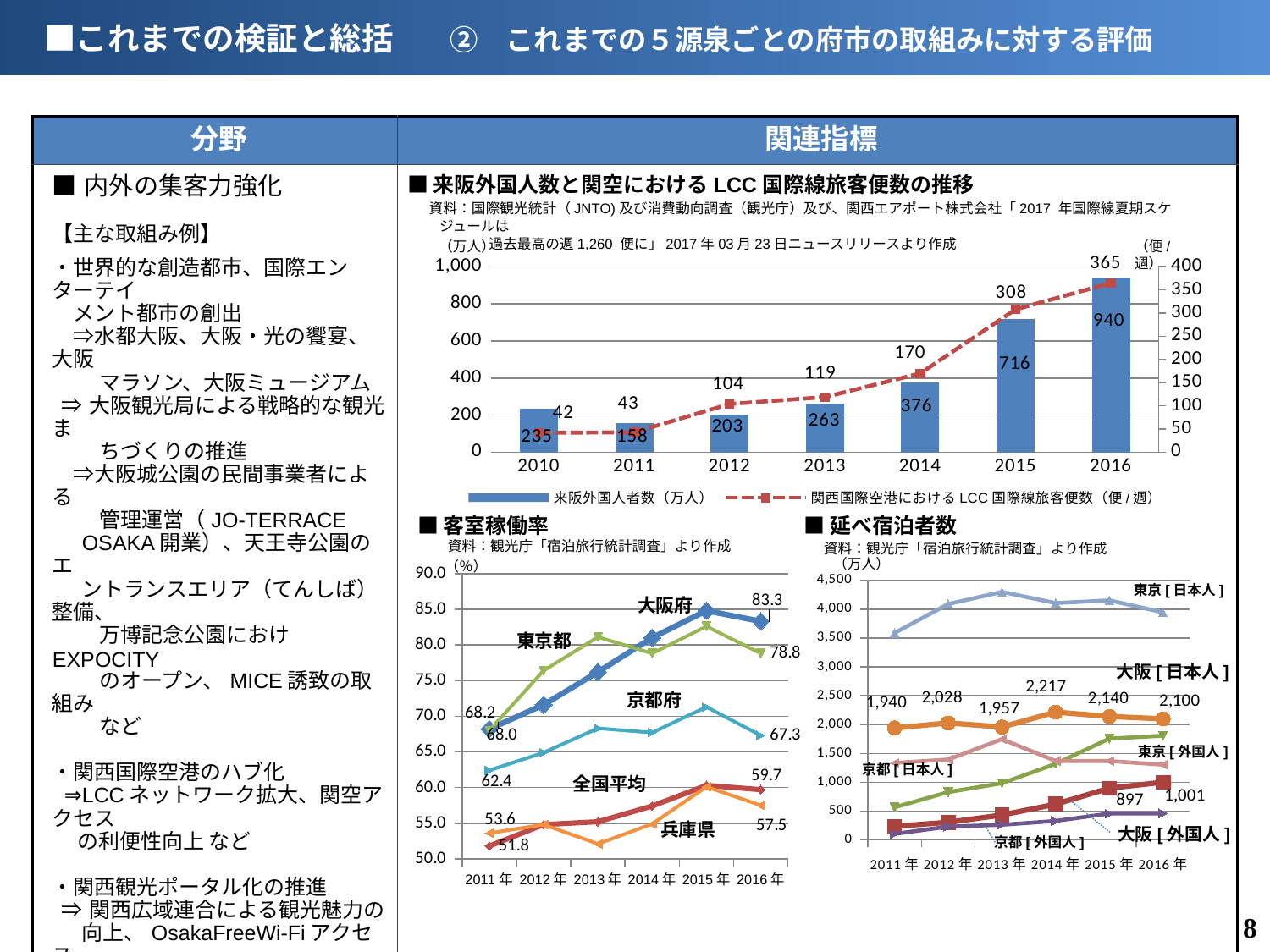

■これまでの検証と総括　　②　これまでの５源泉ごとの府市の取組みに対する評価
| 分野 | 関連指標 |
| --- | --- |
| ■内外の集客力強化 【主な取組み例】 ・世界的な創造都市、国際エンターテイ 　メント都市の創出 　⇒水都大阪、大阪・光の饗宴、大阪 　　 マラソン、大阪ミュージアム ⇒大阪観光局による戦略的な観光ま 　　 ちづくりの推進 　⇒大阪城公園の民間事業者による 　　 管理運営（JO-TERRACE OSAKA開業）、天王寺公園のエ ントランスエリア（てんしば）整備、 　　 万博記念公園におけEXPOCITY 　　 のオープン、MICE誘致の取組み　 　　 など ・関西国際空港のハブ化 ⇒LCCネットワーク拡大、関空アクセス の利便性向上 など ・関西観光ポータル化の推進 ⇒関西広域連合による観光魅力の 向上、OsakaFreeWi-Fiアクセス ポイント拡大 など |  |
■来阪外国人数と関空におけるLCC国際線旅客便数の推移
　資料：国際観光統計（JNTO)及び消費動向調査（観光庁）及び、関西エアポート株式会社「2017 年国際線夏期スケジュールは
　　　　　 過去最高の週1,260 便に」2017年03月23日ニュースリリースより作成
（万人）
（便/週）

### Chart

| Category | 来阪外国人者数（万人） | 関西国際空港におけるLCC国際線旅客便数（便/週） |
|---|---|---|
| 2010 | 234.9 | 42.0 |
| 2011 | 158.3 | 43.0 |
| 2012 | 202.8 | 104.0 |
| 2013 | 262.5 | 119.0 |
| 2014 | 375.8 | 170.0 |
| 2015 | 716.4 | 308.0 |
| 2016 | 940.0 | 365.0 |
■客室稼働率
■延べ宿泊者数
　資料：観光庁「宿泊旅行統計調査」より作成
　資料：観光庁「宿泊旅行統計調査」より作成
（万人）
（％）

### Chart

| Category | 外国人別延べ宿泊者数[大阪] | 日本人延べ宿泊者数[大阪] | 外国人別延べ宿泊者数[東京] | 日本人延べ宿泊者数[東京] | 外国人別延べ宿泊者数[京都] | 日本人延べ宿泊者数[京都] |
|---|---|---|---|---|---|---|
| 2011年 | 236.539 | 1939.924 | 565.181 | 3587.651 | 105.274 | 1335.237 |
| 2012年 | 306.085 | 2028.277 | 829.174 | 4089.813 | 230.517 | 1393.558 |
| 2013年 | 431.45 | 1956.693 | 983.095 | 4299.311 | 262.588 | 1746.163 |
| 2014年 | 620.016 | 2216.909 | 1319.526 | 4106.352 | 329.101 | 1369.575 |
| 2015年 | 896.567 | 2140.041 | 1756.059 | 4152.733 | 457.867 | 1367.636 |
| 2016年 | 1000.883 | 2100.164 | 1805.996 | 3945.499 | 460.281 | 1304.669 |

[unsupported chart]

東京[日本人]
大阪府
東京都
大阪[日本人]
京都府
東京[外国人]
京都[日本人]
全国平均
兵庫県
大阪[外国人]
京都[外国人]
8